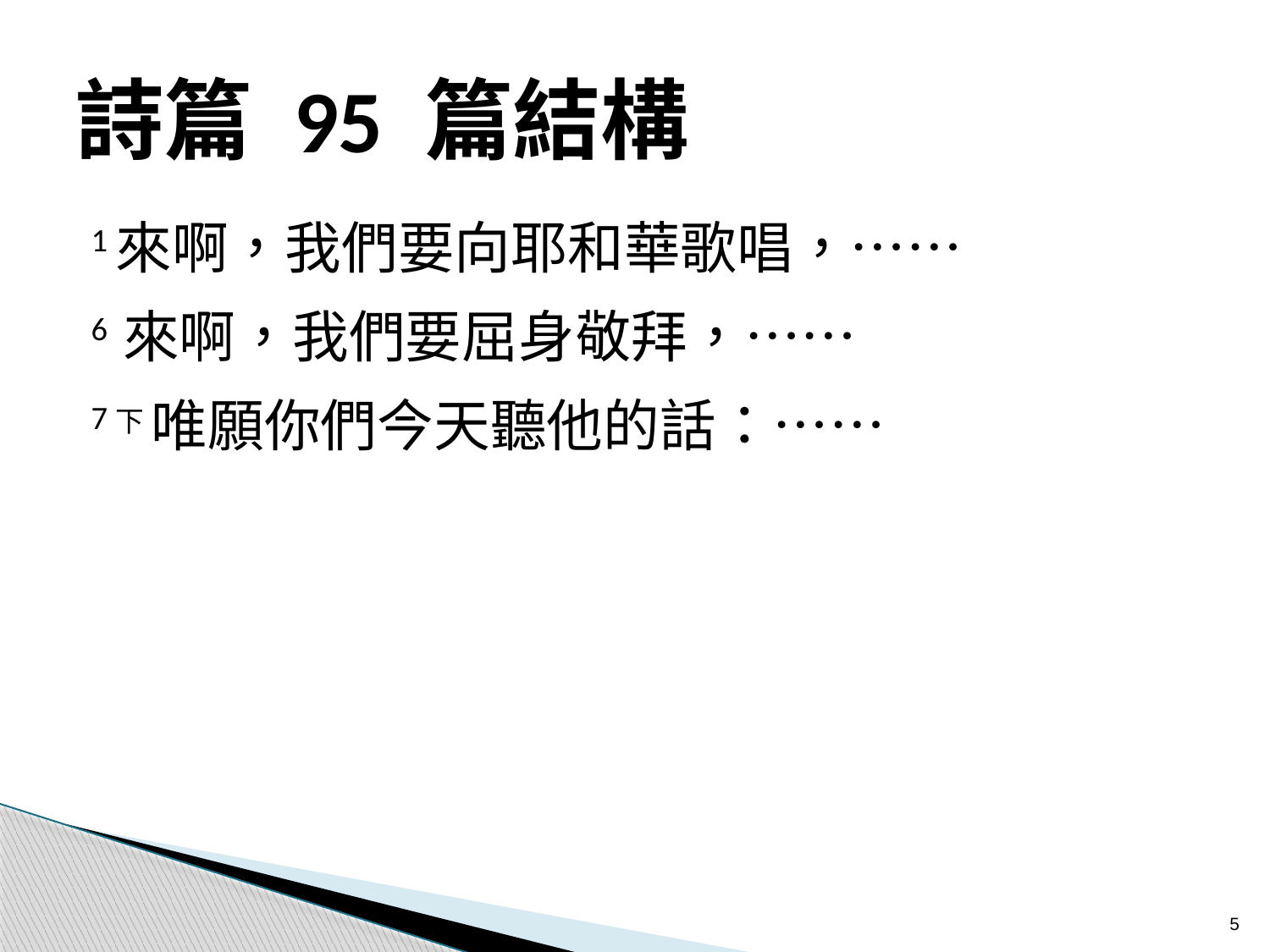

# 詩篇 95 篇結構
1來啊，我們要向耶和華歌唱，……
6 來啊，我們要屈身敬拜，……
7下 唯願你們今天聽他的話：……
5